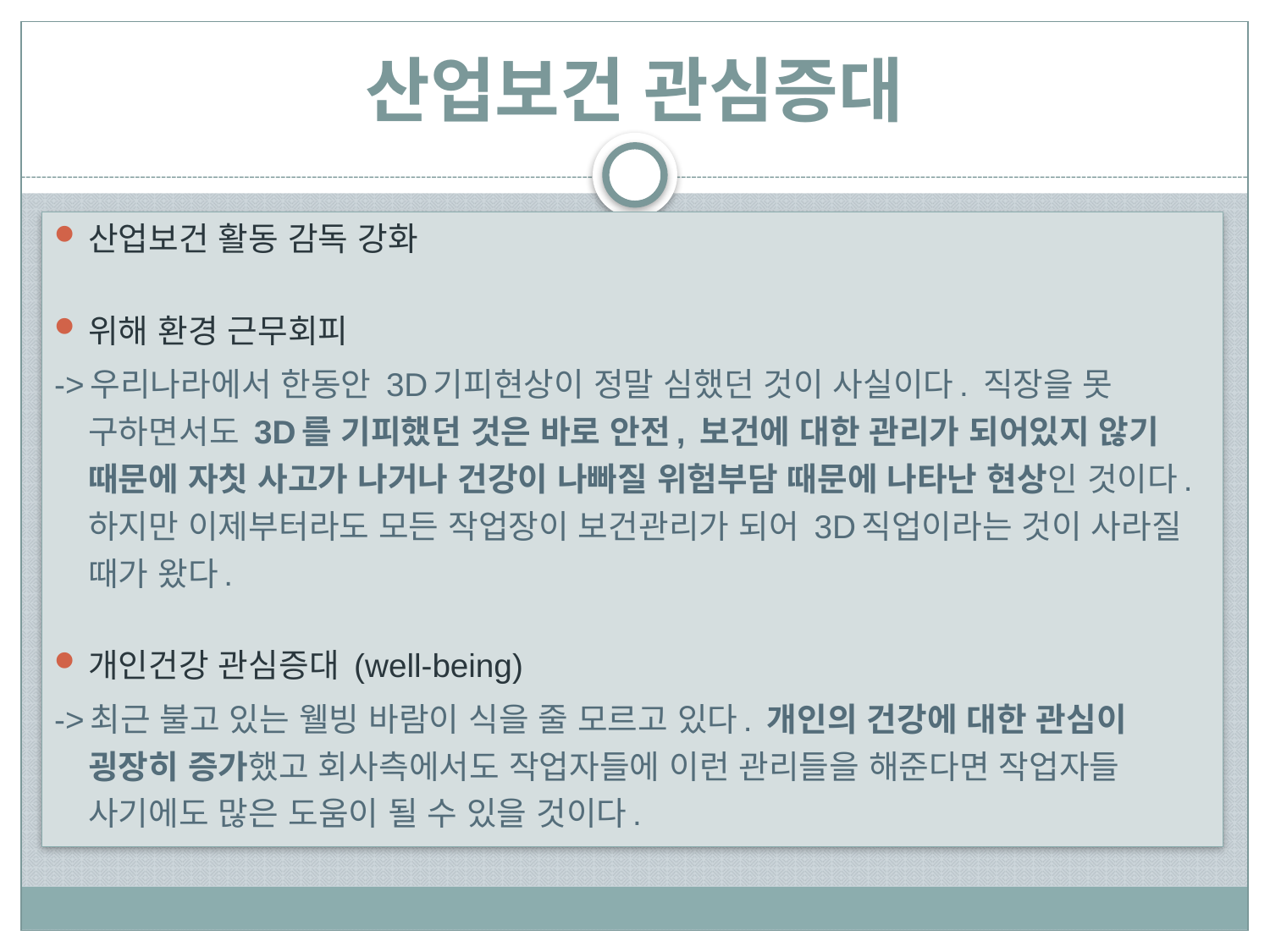

# 산업보건 관심증대
산업보건 활동 감독 강화

위해 환경 근무회피
->우리나라에서 한동안 3D기피현상이 정말 심했던 것이 사실이다. 직장을 못 구하면서도 3D를 기피했던 것은 바로 안전, 보건에 대한 관리가 되어있지 않기 때문에 자칫 사고가 나거나 건강이 나빠질 위험부담 때문에 나타난 현상인 것이다. 하지만 이제부터라도 모든 작업장이 보건관리가 되어 3D직업이라는 것이 사라질 때가 왔다.

개인건강 관심증대 (well-being)
->최근 불고 있는 웰빙 바람이 식을 줄 모르고 있다. 개인의 건강에 대한 관심이 굉장히 증가했고 회사측에서도 작업자들에 이런 관리들을 해준다면 작업자들 사기에도 많은 도움이 될 수 있을 것이다.